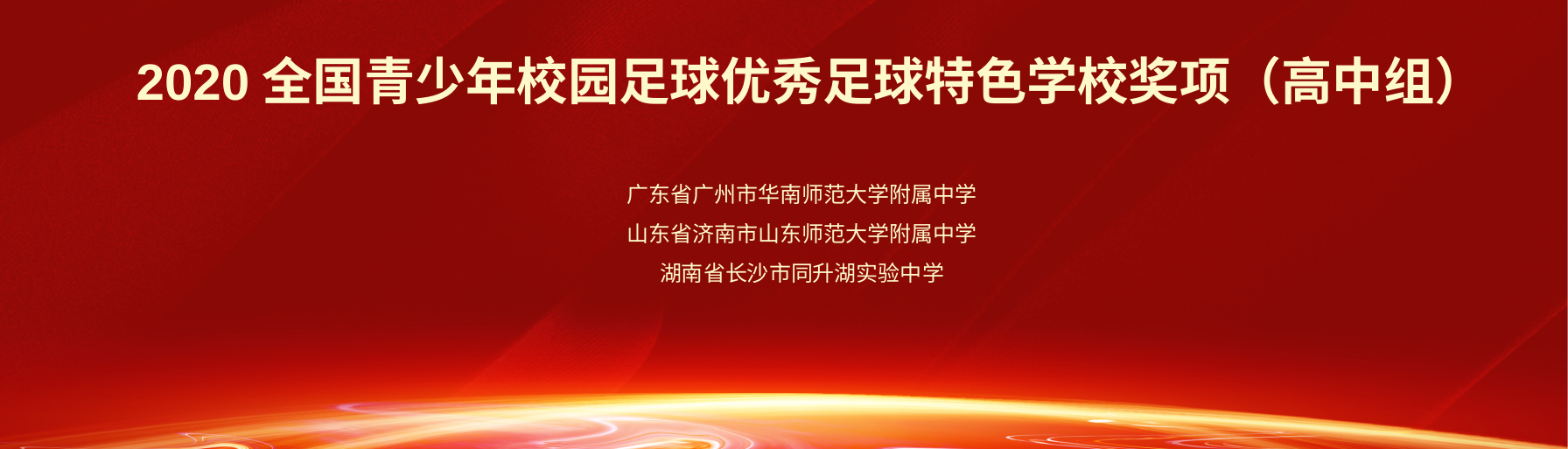

2020全国青少年校园足球优秀足球特色学校奖项（高中组）
广东省广州市华南师范大学附属中学
山东省济南市山东师范大学附属中学
湖南省长沙市同升湖实验中学